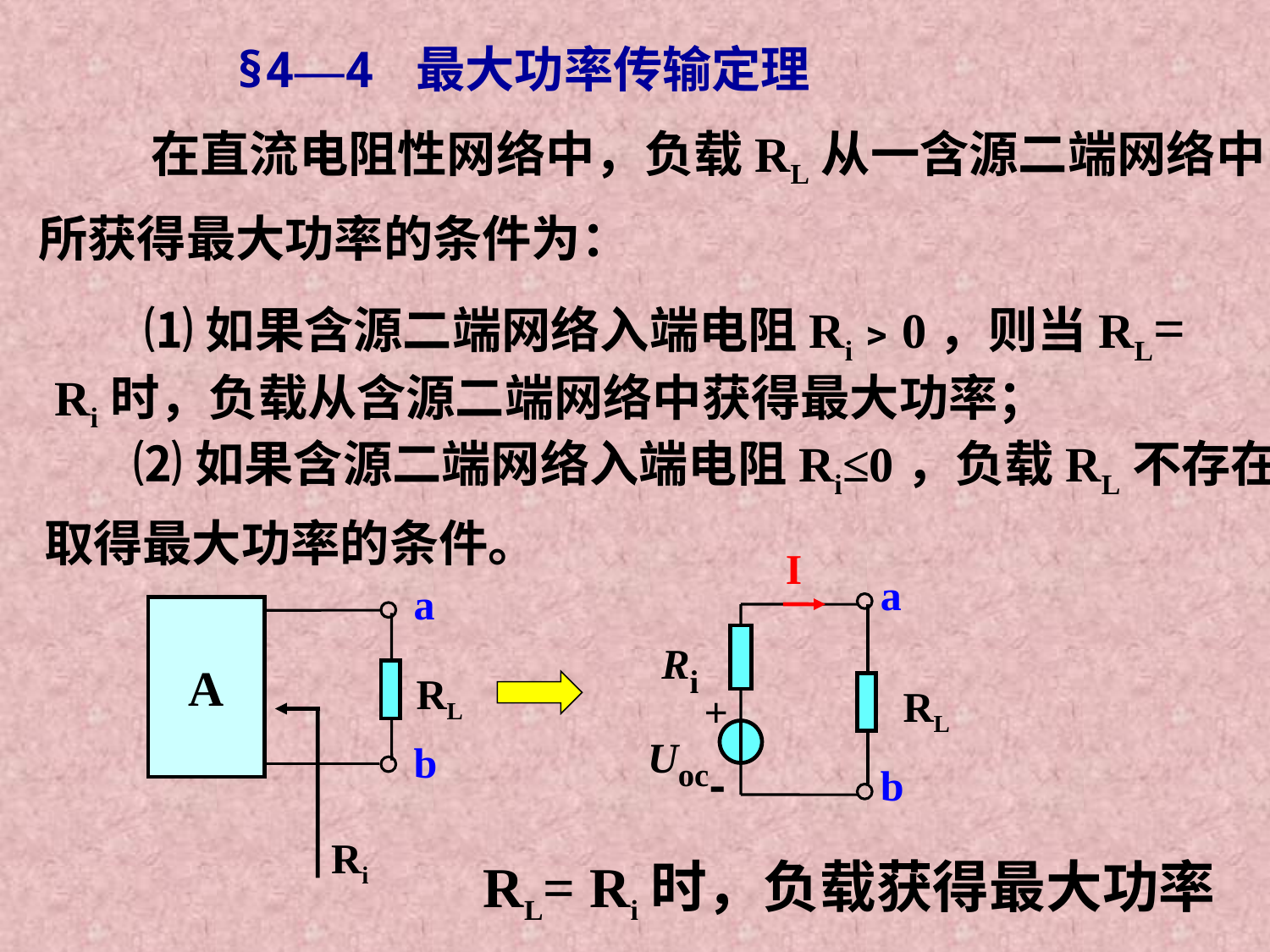

§4—4 最大功率传输定理
         在直流电阻性网络中，负载RL从一含源二端网络中
所获得最大功率的条件为：
        ⑴如果含源二端网络入端电阻Ri﹥0，则当RL= Ri时，负载从含源二端网络中获得最大功率；
        ⑵如果含源二端网络入端电阻Ri≤0，负载RL不存在
取得最大功率的条件。
I
a

Ri

+
Uoc

-
b

RL
a

RL
A

b

 Ri
RL= Ri时，负载获得最大功率